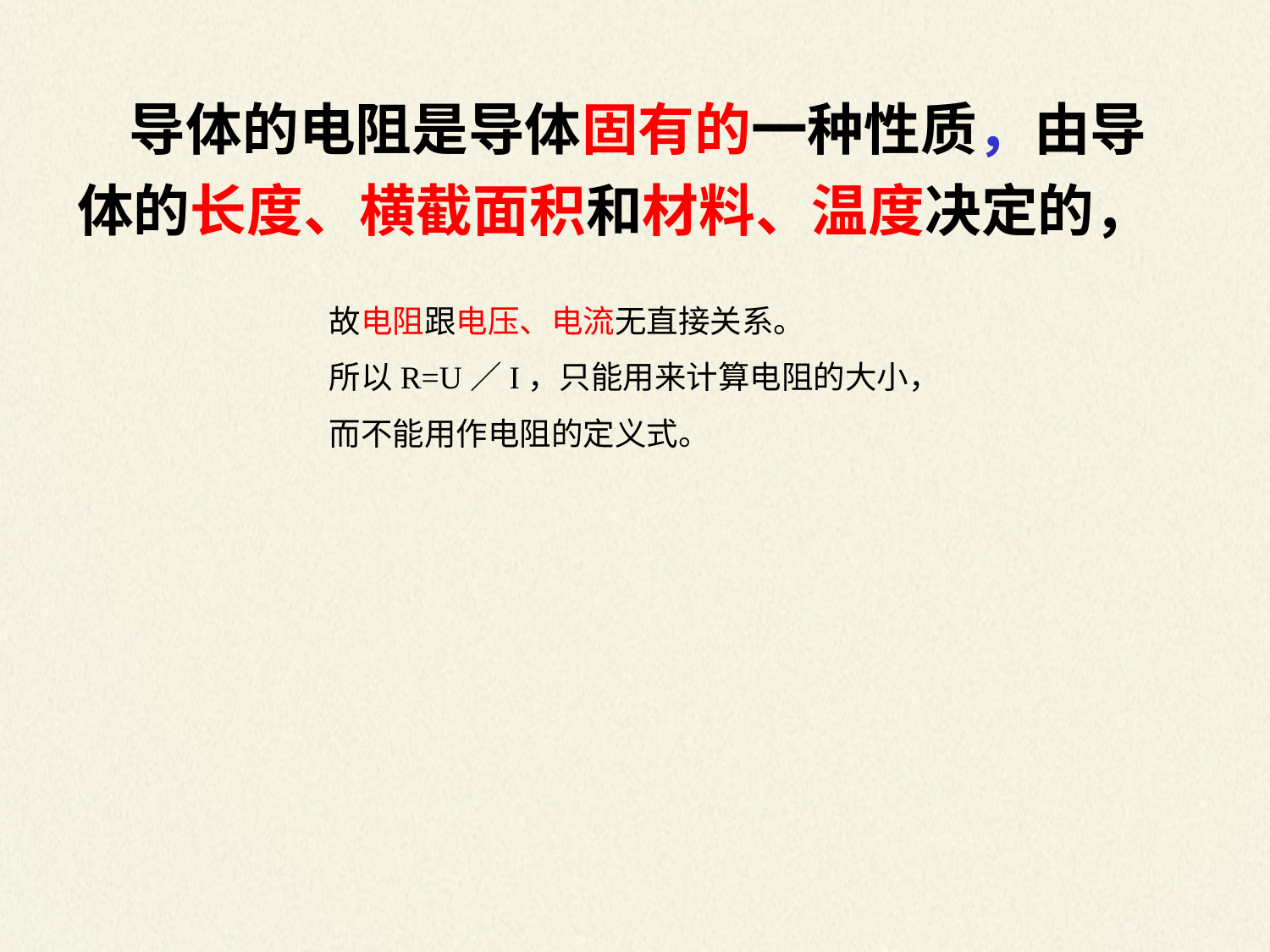

导体的电阻是导体固有的一种性质，由导体的长度、横截面积和材料、温度决定的，
故电阻跟电压、电流无直接关系。
所以R=U／I，只能用来计算电阻的大小，
而不能用作电阻的定义式。